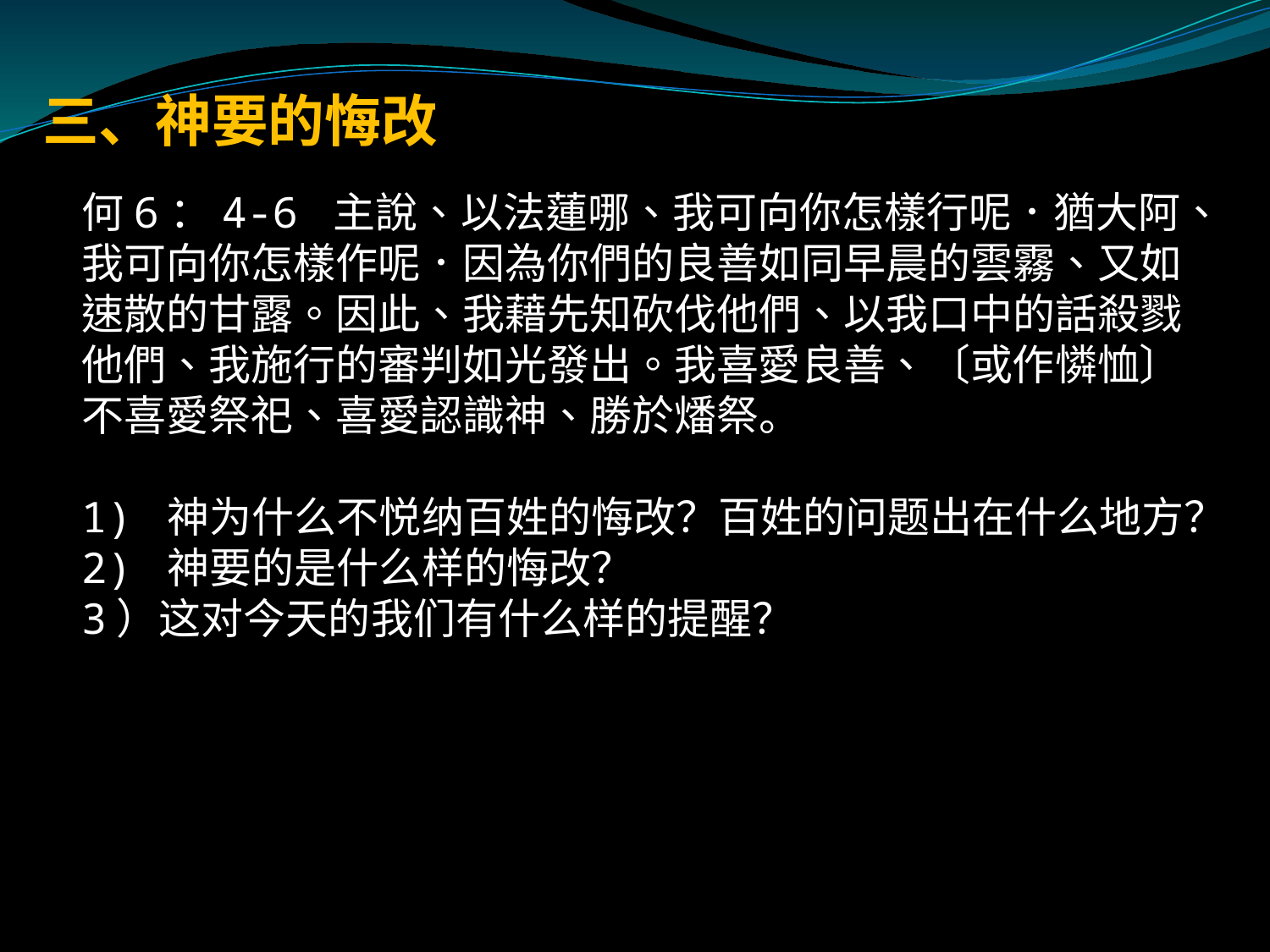

# 三、神要的悔改
何6：4-6 主說、以法蓮哪、我可向你怎樣行呢．猶大阿、我可向你怎樣作呢．因為你們的良善如同早晨的雲霧、又如速散的甘露。因此、我藉先知砍伐他們、以我口中的話殺戮他們、我施行的審判如光發出。我喜愛良善、〔或作憐恤〕不喜愛祭祀、喜愛認識神、勝於燔祭。

1) 神为什么不悦纳百姓的悔改？百姓的问题出在什么地方？
2) 神要的是什么样的悔改？
3）这对今天的我们有什么样的提醒？